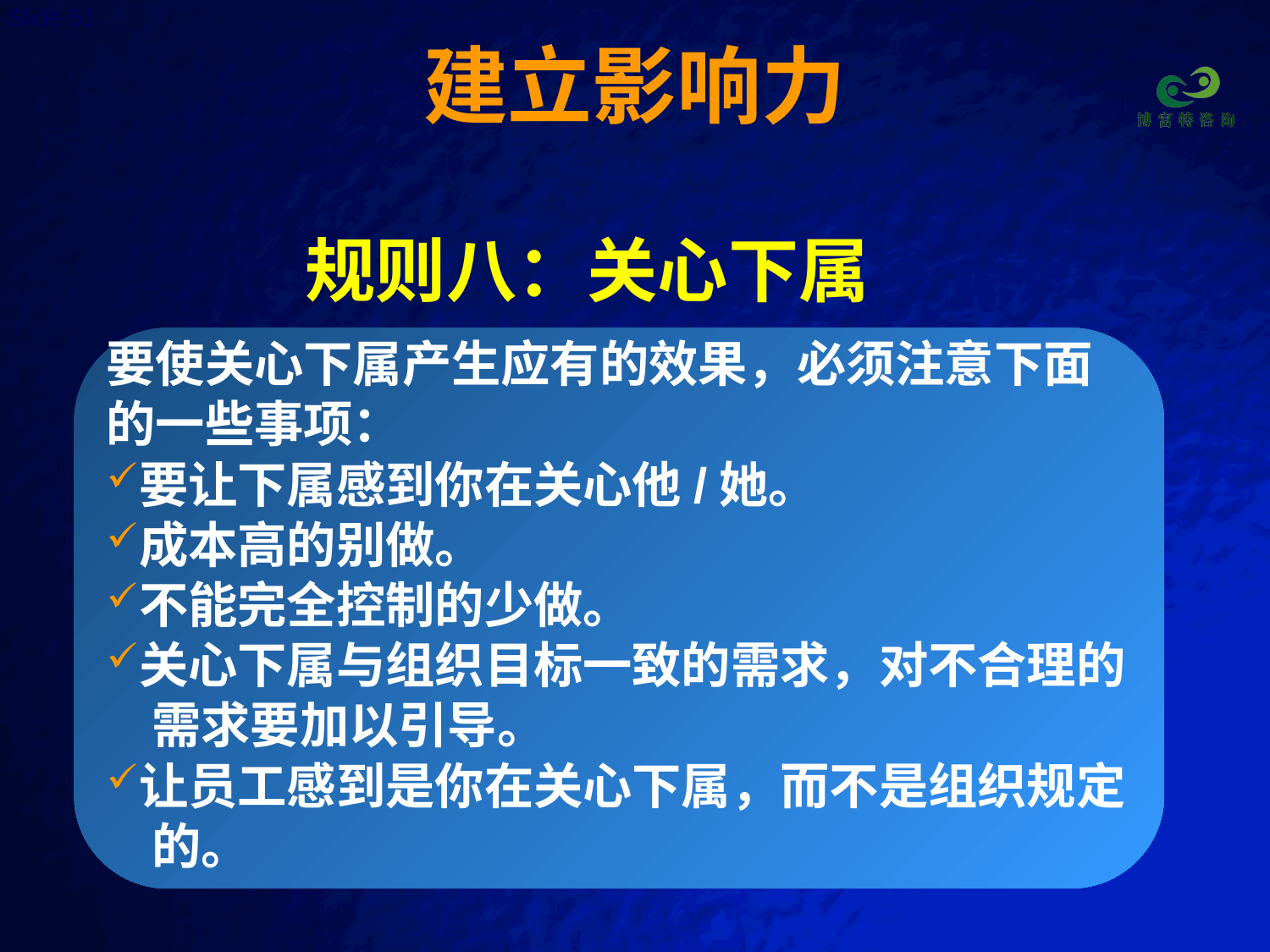

# 建立影响力
规则八：关心下属

要使关心下属产生应有的效果，必须注意下面
的一些事项：
要让下属感到你在关心他/她。
成本高的别做。
不能完全控制的少做。
关心下属与组织目标一致的需求，对不合理的
   需求要加以引导。
让员工感到是你在关心下属，而不是组织规定
   的。